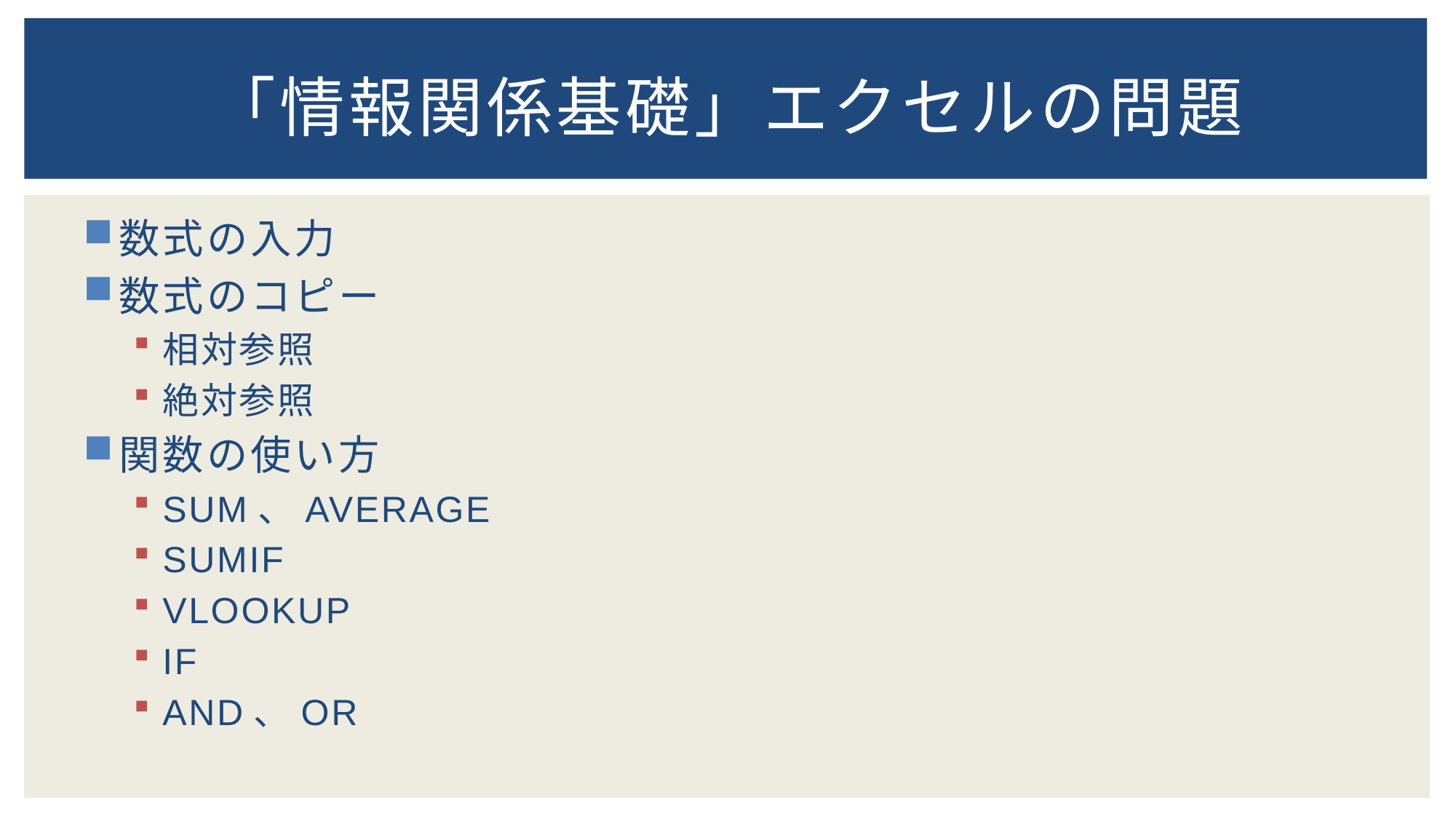

# 「情報関係基礎」エクセルの問題
数式の入力
数式のコピー
相対参照
絶対参照
関数の使い方
SUM、AVERAGE
SUMIF
VLOOKUP
IF
AND、OR